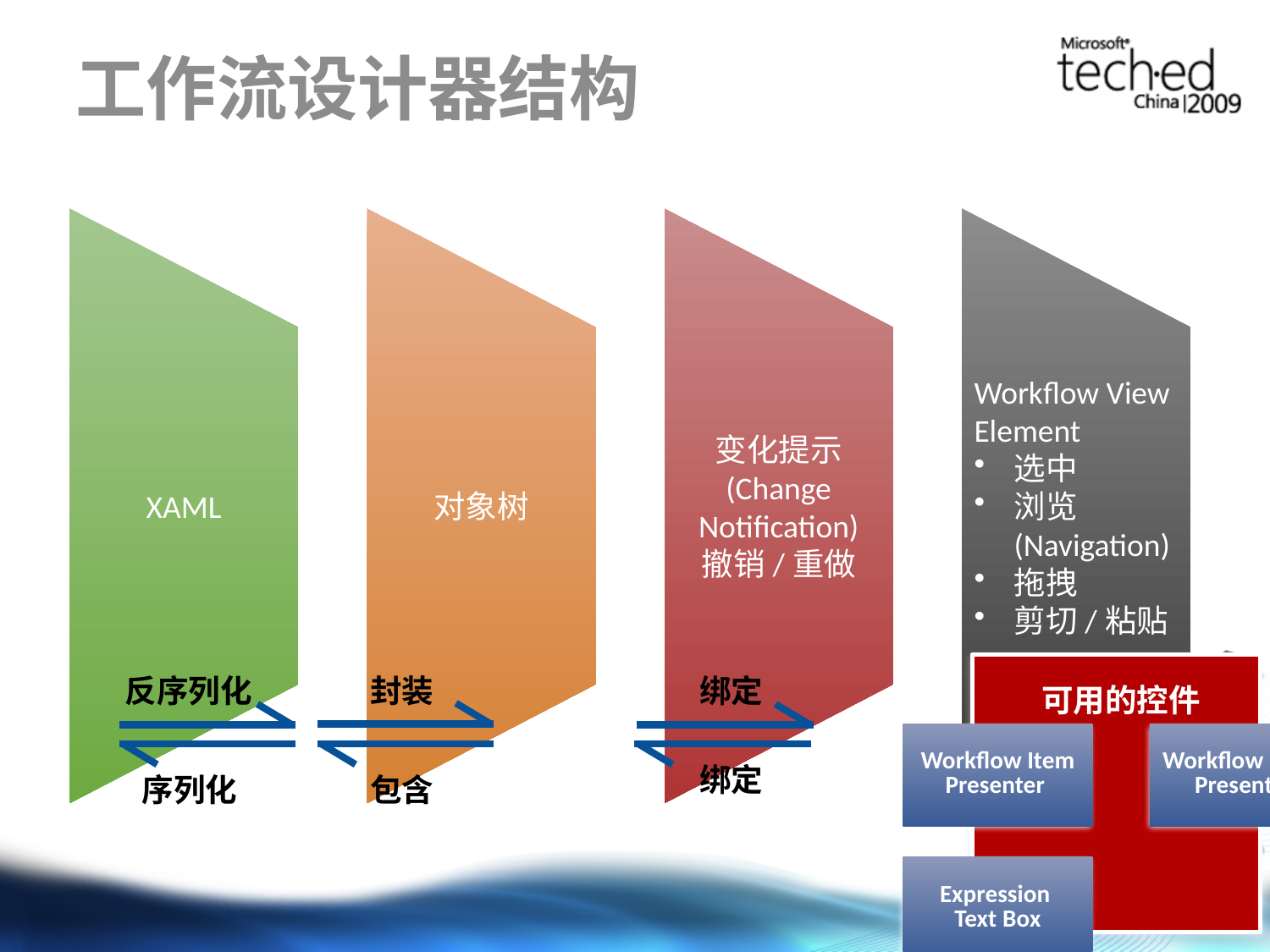

# 工作流设计器结构
XAML
对象树
变化提示 (Change Notification)
撤销/重做
Workflow View Element
拖拽
浏览 (Navigation)
选中
剪切/粘贴

封装
绑定
反序列化
可用的控件
Workflow Item
Presenter
Expression
Text Box
绑定
序列化
包含